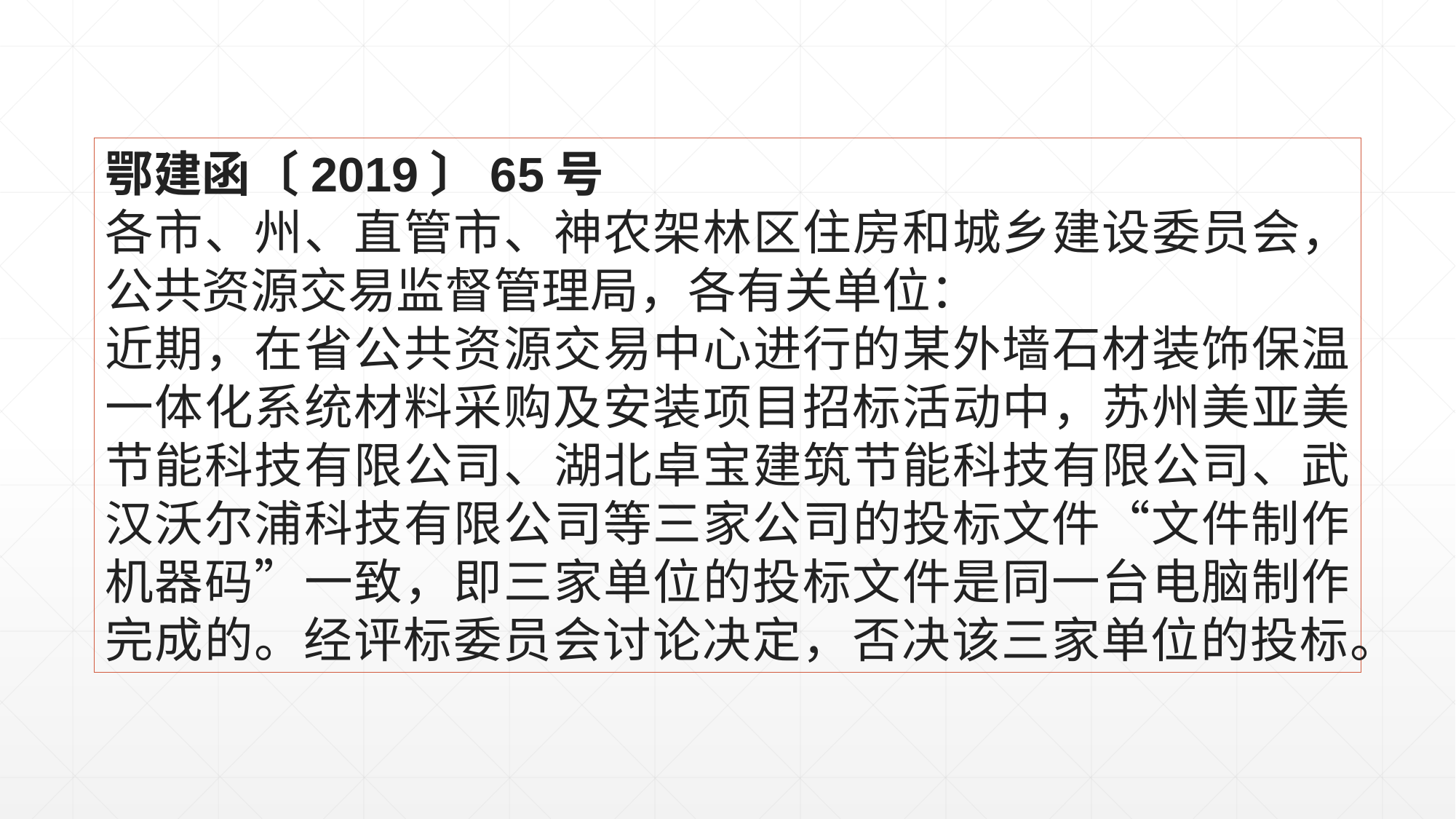

鄂建函〔2019〕65号
各市、州、直管市、神农架林区住房和城乡建设委员会，公共资源交易监督管理局，各有关单位：
近期，在省公共资源交易中心进行的某外墙石材装饰保温一体化系统材料采购及安装项目招标活动中，苏州美亚美节能科技有限公司、湖北卓宝建筑节能科技有限公司、武汉沃尔浦科技有限公司等三家公司的投标文件“文件制作机器码”一致，即三家单位的投标文件是同一台电脑制作完成的。经评标委员会讨论决定，否决该三家单位的投标。